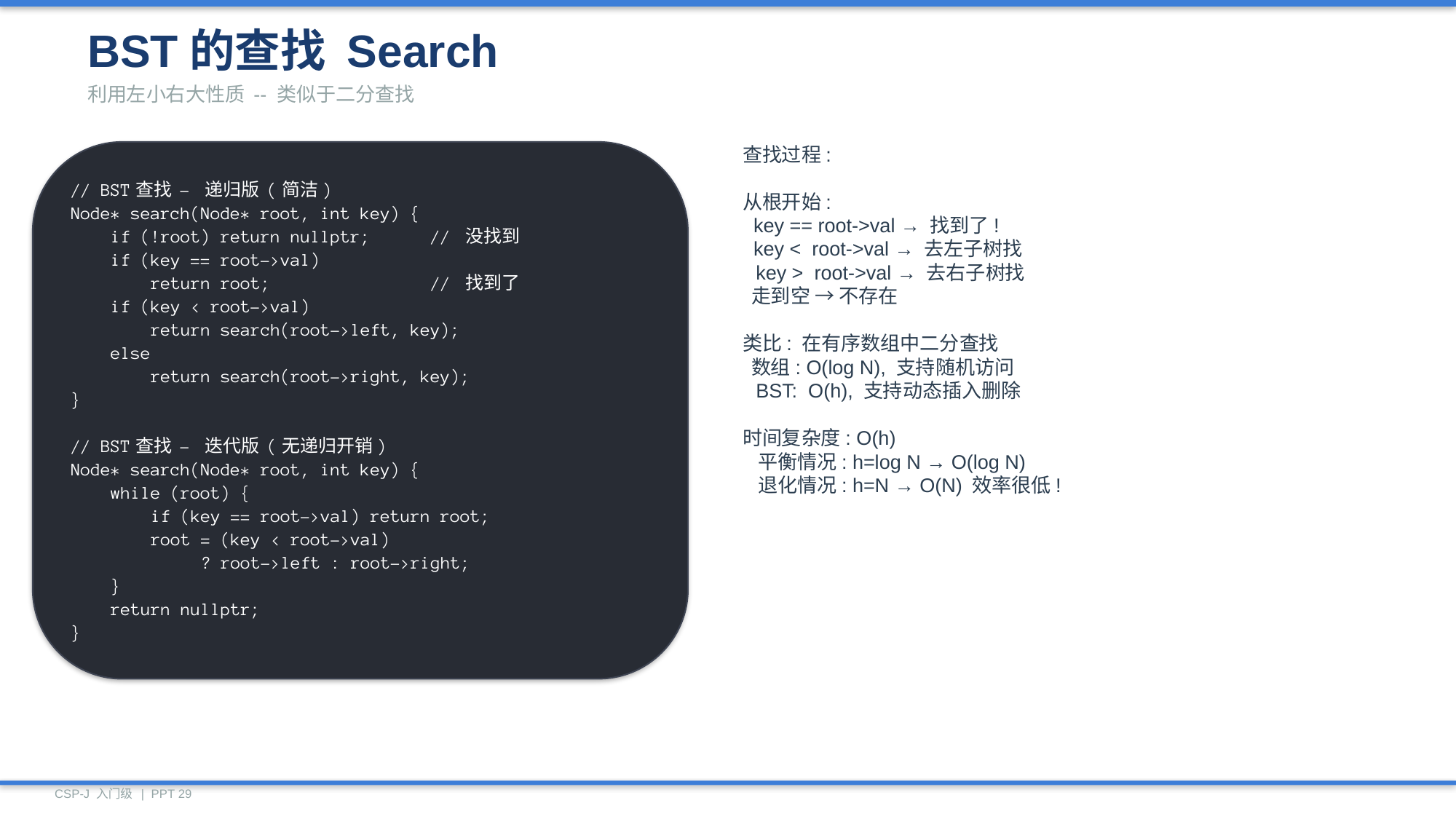

BST的查找 Search
利用左小右大性质 -- 类似于二分查找
// BST查找 - 递归版 (简洁)
Node* search(Node* root, int key) {
    if (!root) return nullptr;      // 没找到
    if (key == root->val)
        return root;                // 找到了
    if (key < root->val)
        return search(root->left, key);
    else
        return search(root->right, key);
}

// BST查找 - 迭代版 (无递归开销)
Node* search(Node* root, int key) {
    while (root) {
        if (key == root->val) return root;
        root = (key < root->val)
             ? root->left : root->right;
    }
    return nullptr;
}
查找过程:
从根开始:
  key == root->val → 找到了!
  key <  root->val → 去左子树找
  key >  root->val → 去右子树找
  走到空 → 不存在
类比: 在有序数组中二分查找
  数组: O(log N), 支持随机访问
  BST:  O(h), 支持动态插入删除
时间复杂度: O(h)
  平衡情况: h=log N → O(log N)
  退化情况: h=N → O(N) 效率很低!

CSP-J 入门级  |  PPT 29